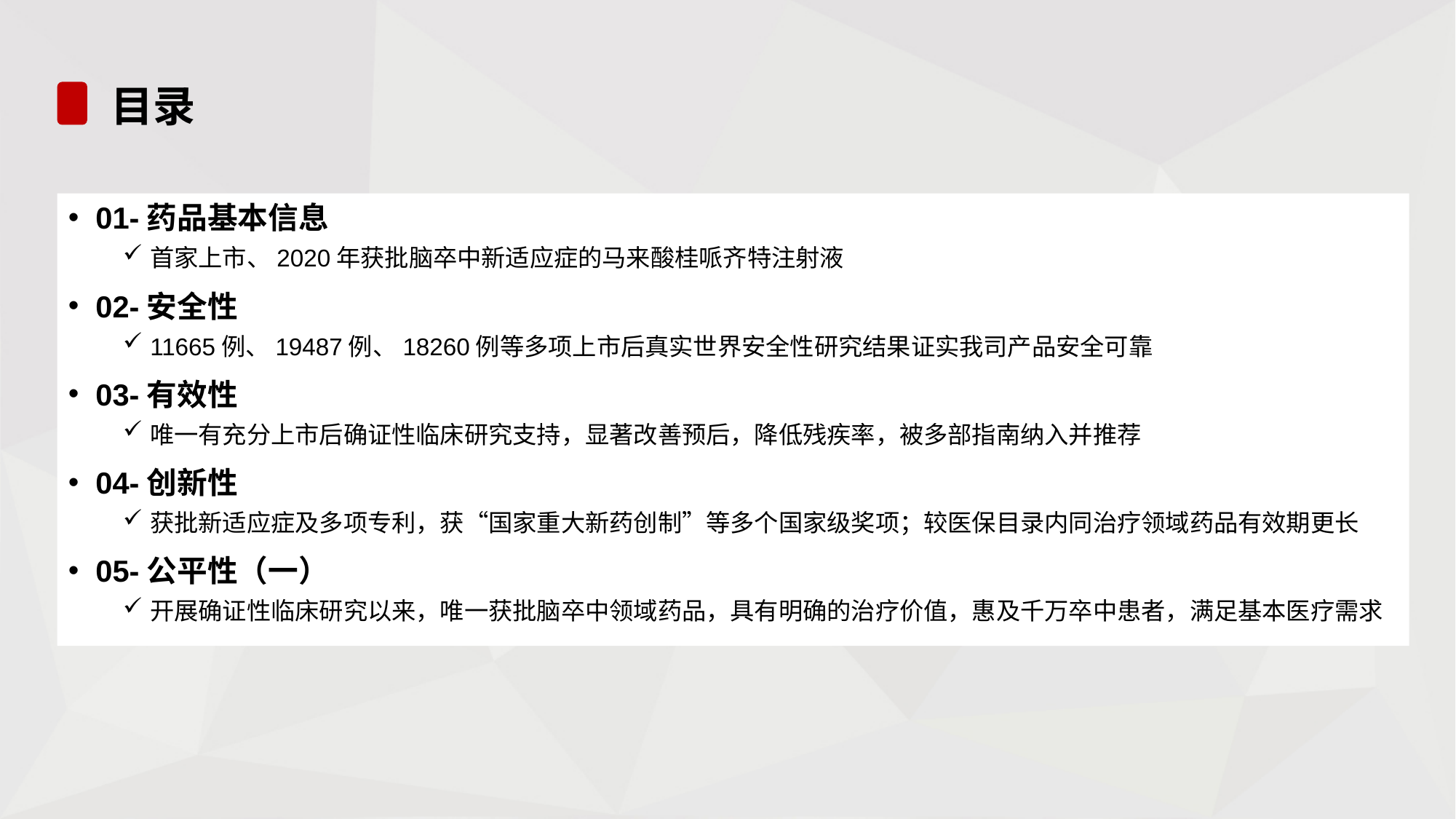

# 目录
01-药品基本信息
首家上市、2020年获批脑卒中新适应症的马来酸桂哌齐特注射液
02-安全性
11665例、19487例、18260例等多项上市后真实世界安全性研究结果证实我司产品安全可靠
03-有效性
唯一有充分上市后确证性临床研究支持，显著改善预后，降低残疾率，被多部指南纳入并推荐
04-创新性
获批新适应症及多项专利，获“国家重大新药创制”等多个国家级奖项；较医保目录内同治疗领域药品有效期更长
05-公平性（一）
开展确证性临床研究以来，唯一获批脑卒中领域药品，具有明确的治疗价值，惠及千万卒中患者，满足基本医疗需求